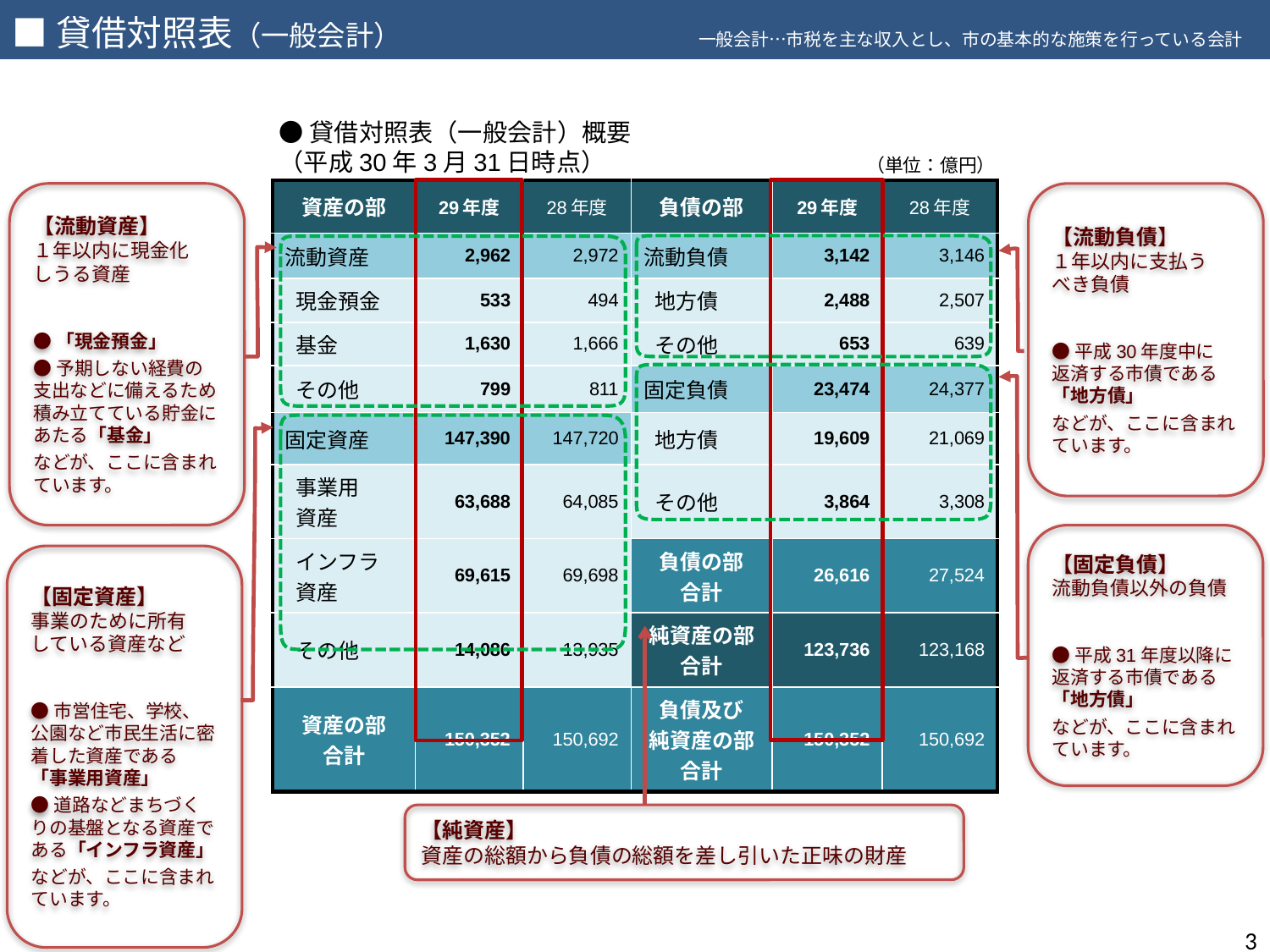

|  |
| --- |
■貸借対照表（一般会計）
一般会計…市税を主な収入とし、市の基本的な施策を行っている会計
●貸借対照表（一般会計）概要
（平成30年3月31日時点）
（単位：億円）

| 資産の部 | 29年度 | 28年度 | 負債の部 | 29年度 | 28年度 |
| --- | --- | --- | --- | --- | --- |
| 流動資産 | 2,962 | 2,972 | 流動負債 | 3,142 | 3,146 |
| 現金預金 | 533 | 494 | 地方債 | 2,488 | 2,507 |
| 基金 | 1,630 | 1,666 | その他 | 653 | 639 |
| その他 | 799 | 811 | 固定負債 | 23,474 | 24,377 |
| 固定資産 | 147,390 | 147,720 | 地方債 | 19,609 | 21,069 |
| 事業用 資産 | 63,688 | 64,085 | その他 | 3,864 | 3,308 |
| インフラ 資産 | 69,615 | 69,698 | 負債の部 合計 | 26,616 | 27,524 |
| その他 | 14,086 | 13,935 | 純資産の部 合計 | 123,736 | 123,168 |
| 資産の部 合計 | 150,352 | 150,692 | 負債及び 純資産の部 合計 | 150,352 | 150,692 |

【流動資産】
１年以内に現金化
しうる資産

●「現金預金」

●予期しない経費の支出などに備えるため積み立てている貯金にあたる「基金」

などが、ここに含まれています。
【流動負債】
１年以内に支払う
べき負債

●平成30年度中に
返済する市債である
「地方債」

などが、ここに含まれています。

【固定負債】
流動負債以外の負債

●平成31年度以降に返済する市債である「地方債」

などが、ここに含まれています。
【固定資産】
事業のために所有
している資産など

●市営住宅、学校、公園など市民生活に密着した資産である
「事業用資産」

●道路などまちづくりの基盤となる資産である「インフラ資産」

などが、ここに含まれています。
【純資産】
資産の総額から負債の総額を差し引いた正味の財産
3